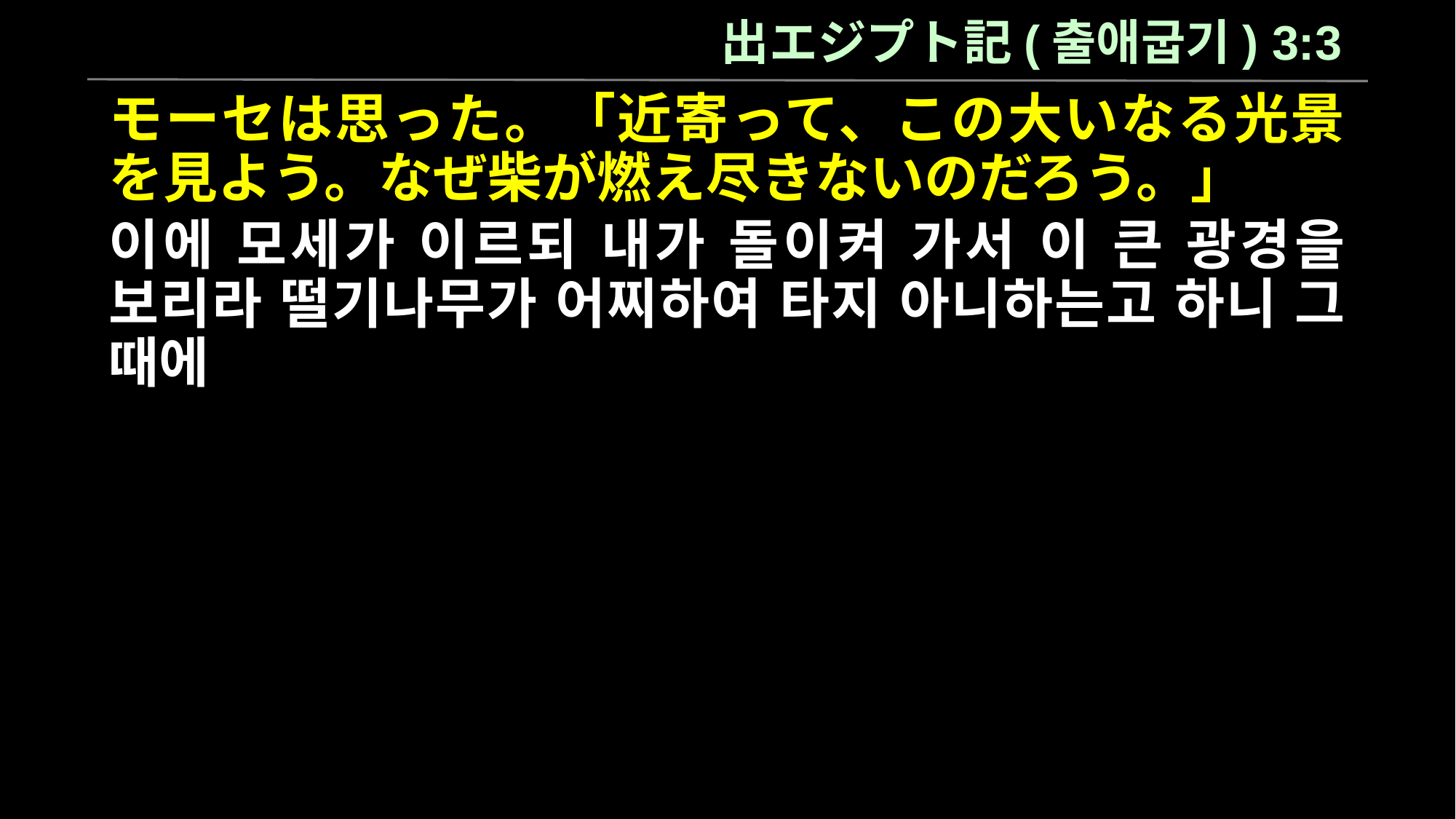

出エジプト記(출애굽기) 3:3

モーセは思った。「近寄って、この大いなる光景を見よう。なぜ柴が燃え尽きないのだろう。」
이에 모세가 이르되 내가 돌이켜 가서 이 큰 광경을 보리라 떨기나무가 어찌하여 타지 아니하는고 하니 그 때에